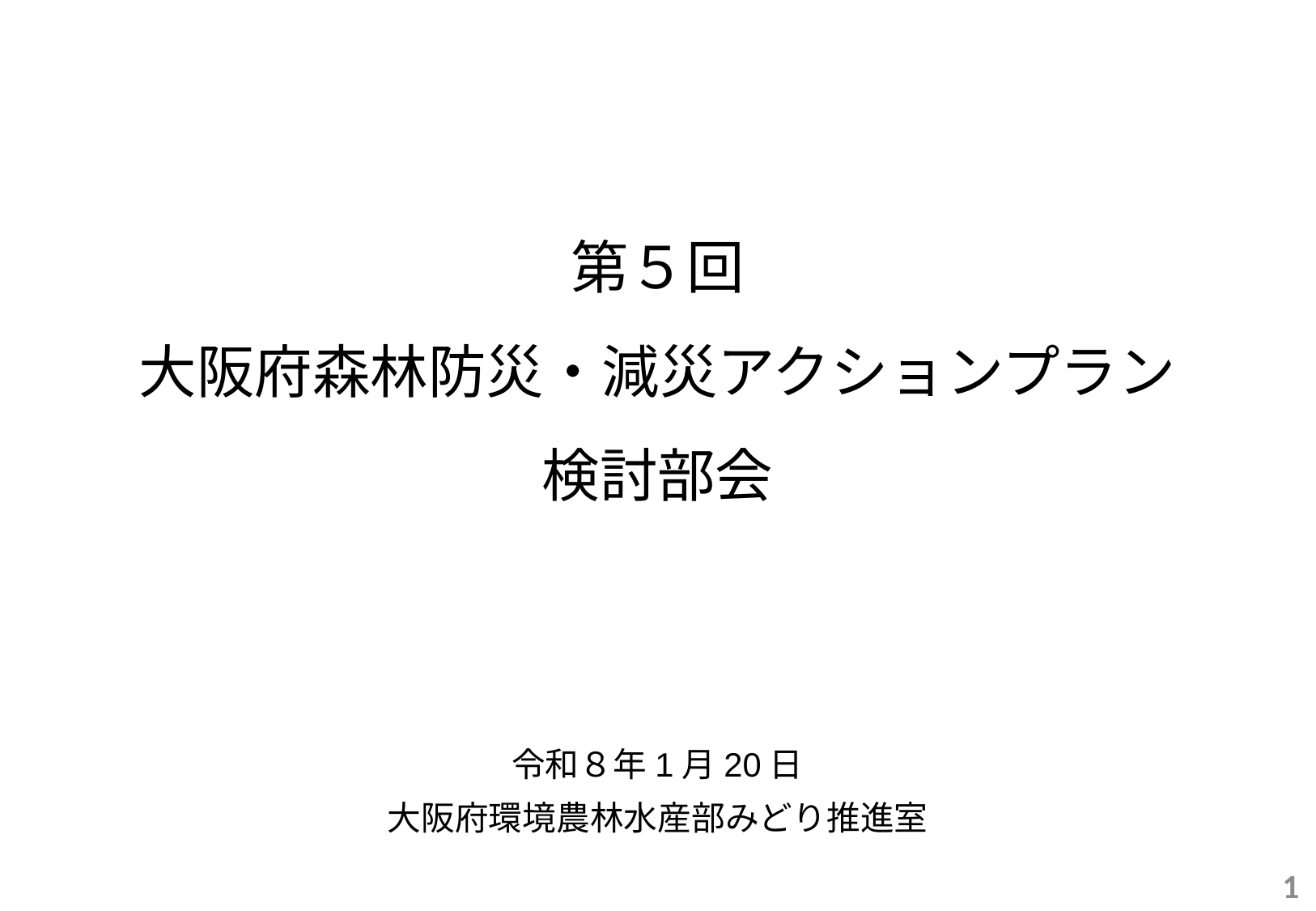

# 第５回 大阪府森林防災・減災アクションプラン 検討部会
令和８年1月20日
大阪府環境農林水産部みどり推進室
1